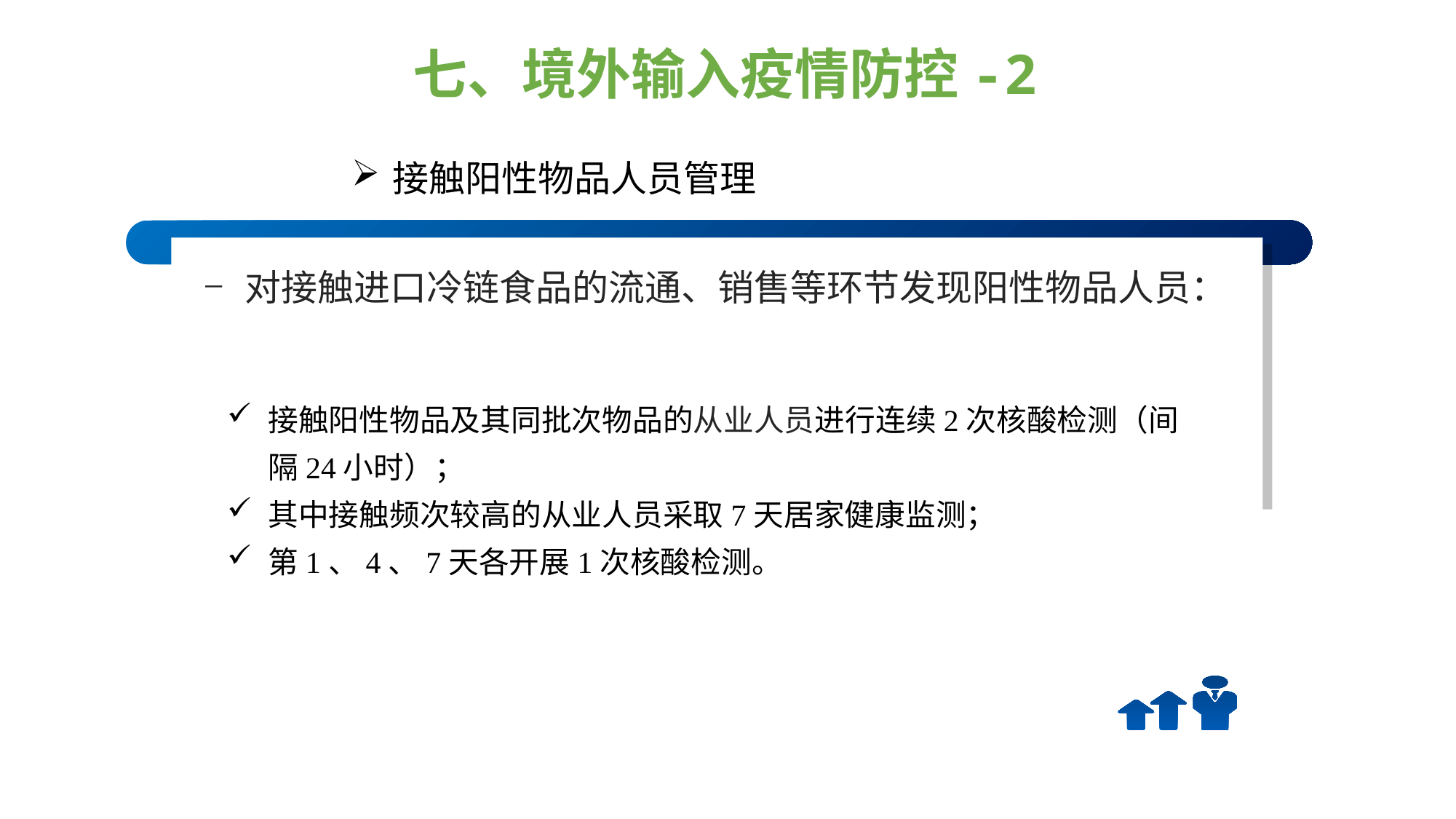

七、境外输入疫情防控-2
接触阳性物品人员管理

对接触进口冷链食品的流通、销售等环节发现阳性物品人员：

接触阳性物品及其同批次物品的从业人员进行连续2次核酸检测（间隔24小时）；
其中接触频次较高的从业人员采取7天居家健康监测；
第1、4、7天各开展1次核酸检测。